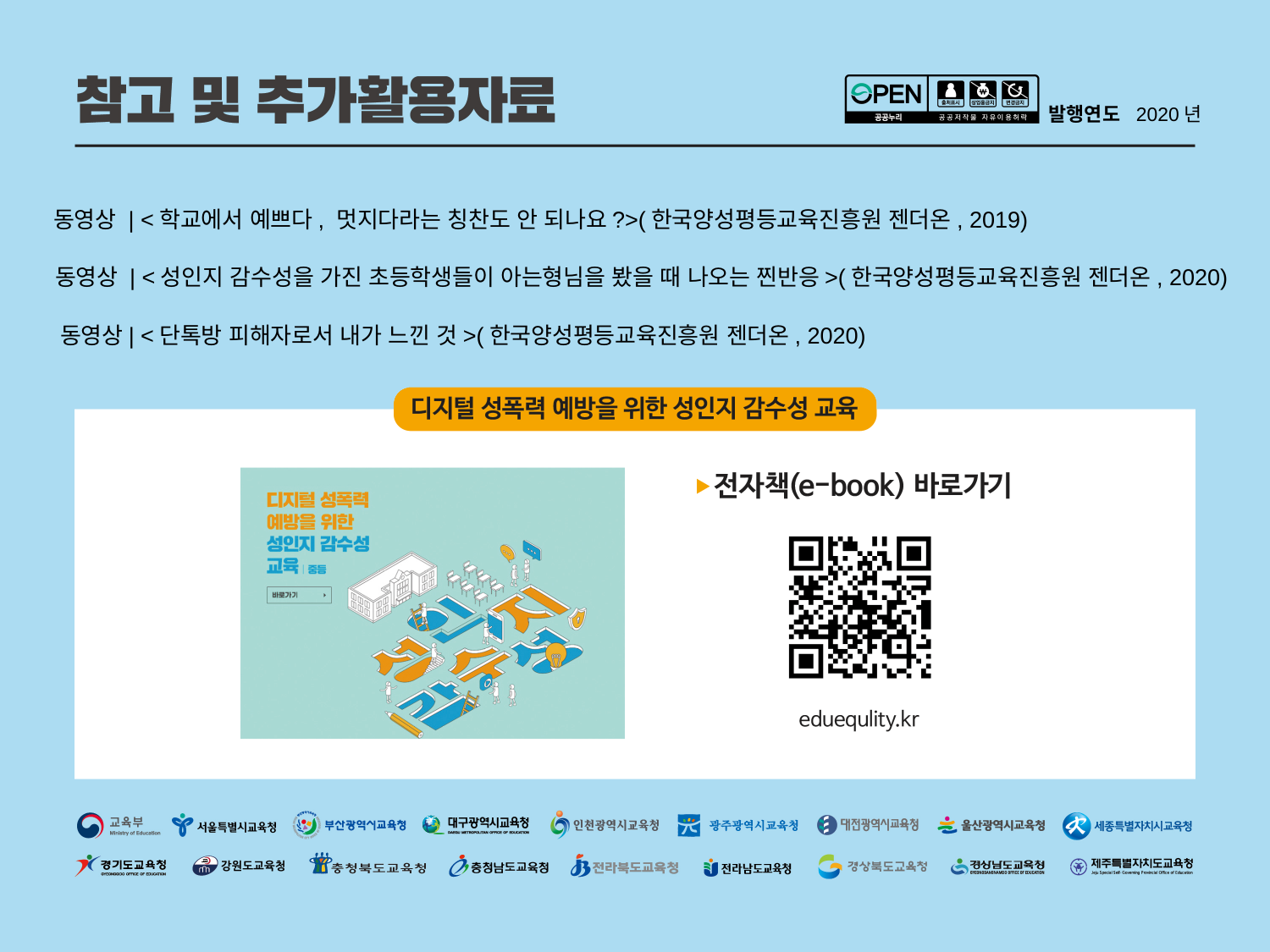

발행연도  2020년
동영상 | <학교에서 예쁘다, 멋지다라는 칭찬도 안 되나요?>(한국양성평등교육진흥원 젠더온, 2019)
동영상 | <성인지 감수성을 가진 초등학생들이 아는형님을 봤을 때 나오는 찐반응>(한국양성평등교육진흥원 젠더온, 2020)
동영상| <단톡방 피해자로서 내가 느낀 것>(한국양성평등교육진흥원 젠더온, 2020)